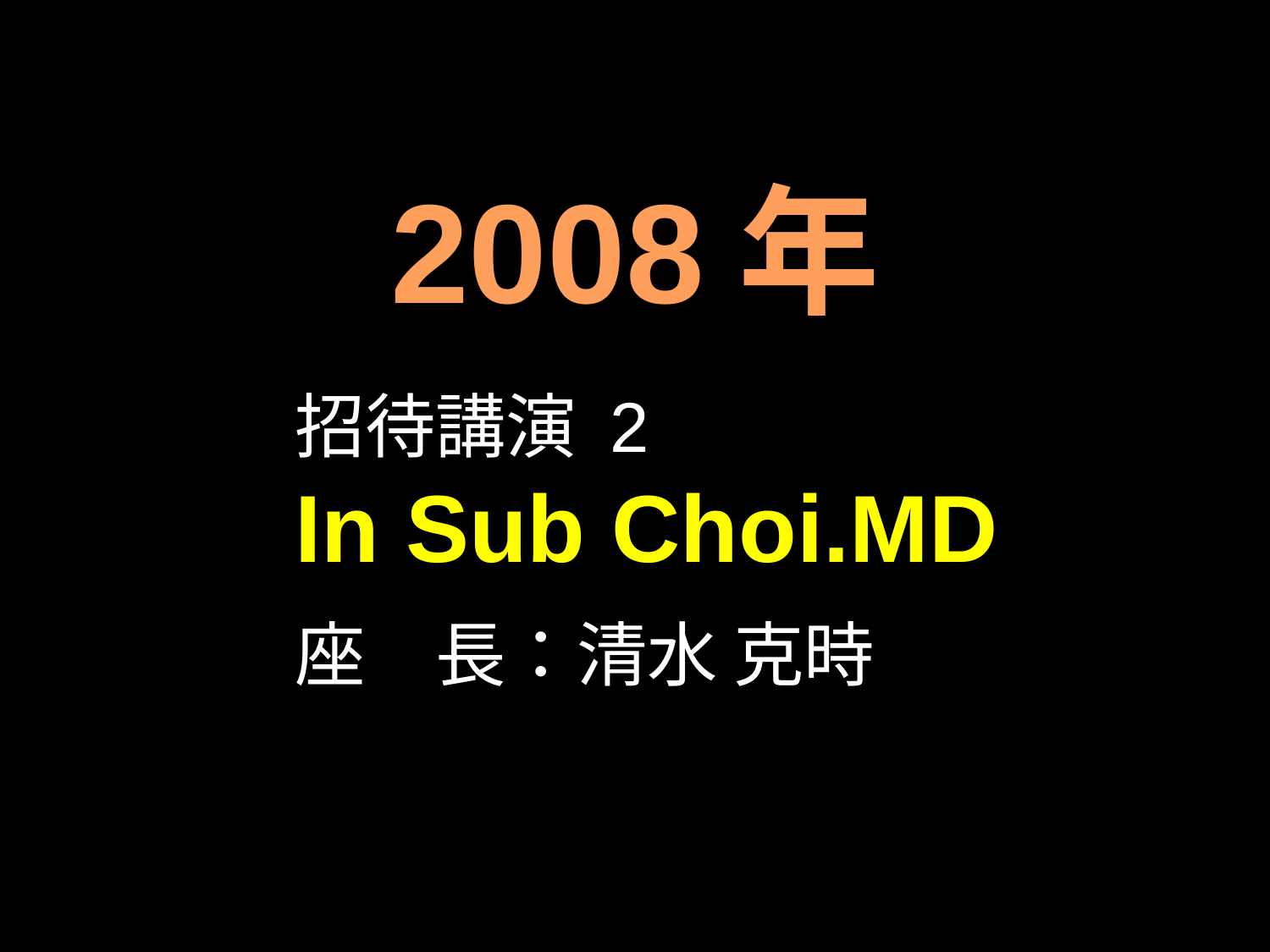

2008年
招待講演 2
In Sub Choi.MD

座　長：清水 克時